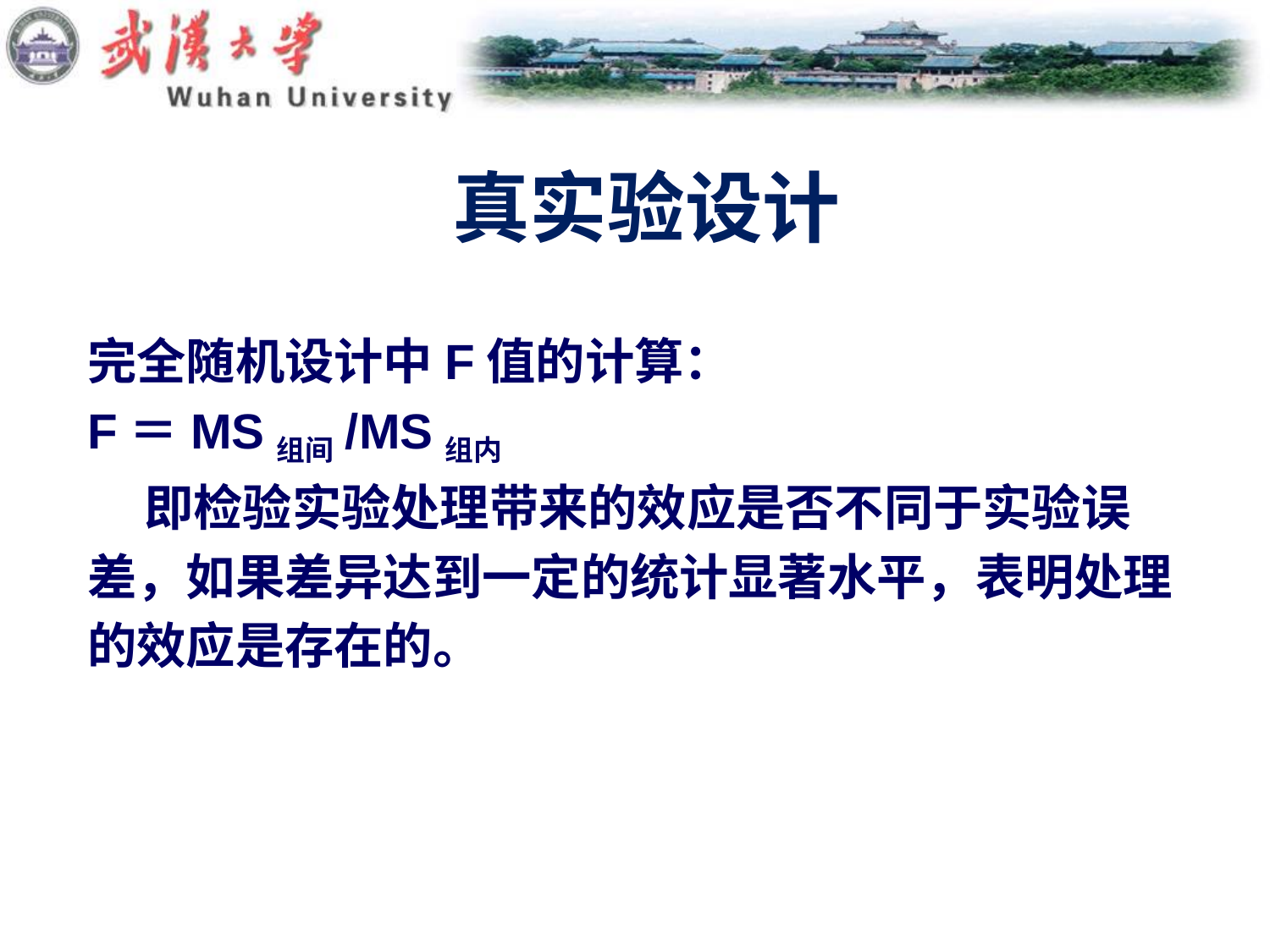

# 真实验设计
完全随机设计中F值的计算：
F＝MS组间/MS组内
    即检验实验处理带来的效应是否不同于实验误
差，如果差异达到一定的统计显著水平，表明处理
的效应是存在的。